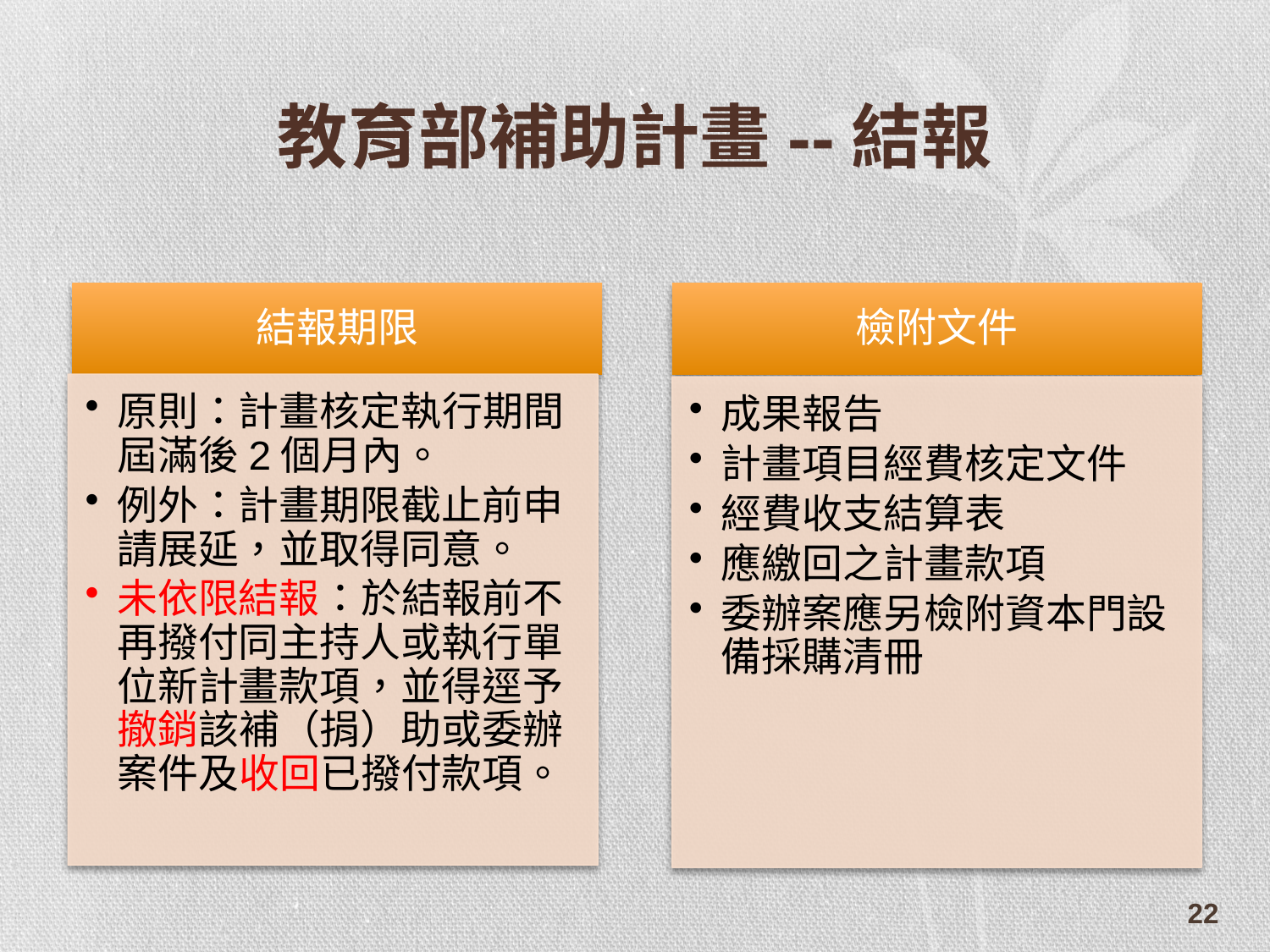

# 教育部補助計畫--結報
結報期限
原則：計畫核定執行期間屆滿後2個月內。
例外：計畫期限截止前申請展延，並取得同意。
未依限結報：於結報前不再撥付同主持人或執行單位新計畫款項，並得逕予撤銷該補（捐）助或委辦案件及收回已撥付款項。
檢附文件
成果報告
計畫項目經費核定文件
經費收支結算表
應繳回之計畫款項
委辦案應另檢附資本門設備採購清冊
22